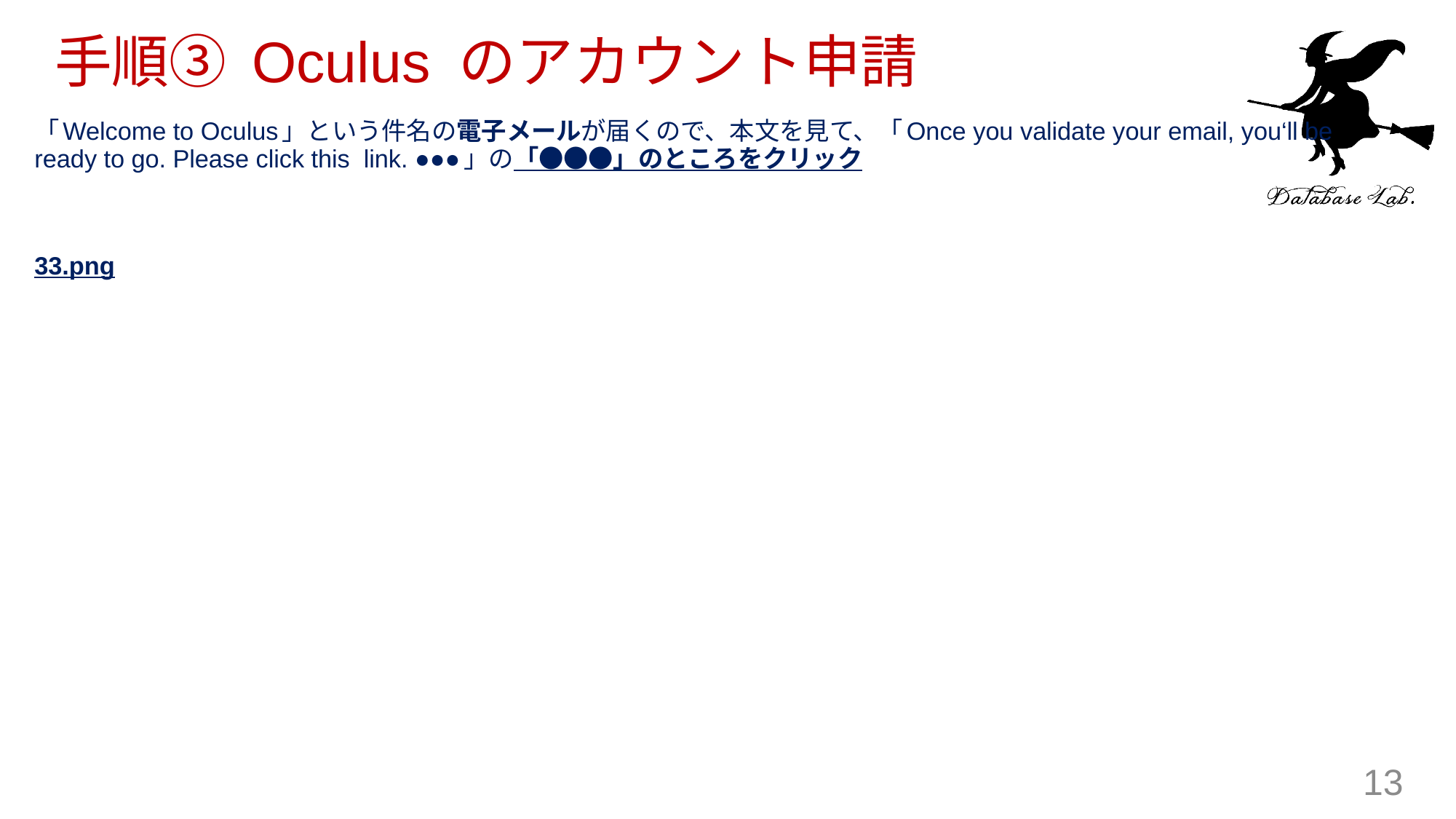

# 手順③ Oculus のアカウント申請
「Welcome to Oculus」という件名の電子メールが届くので、本文を見て、「Once you validate your email, you‘ll be ready to go. Please click this  link. ●●●」の「●●●」のところをクリック

33.png

13